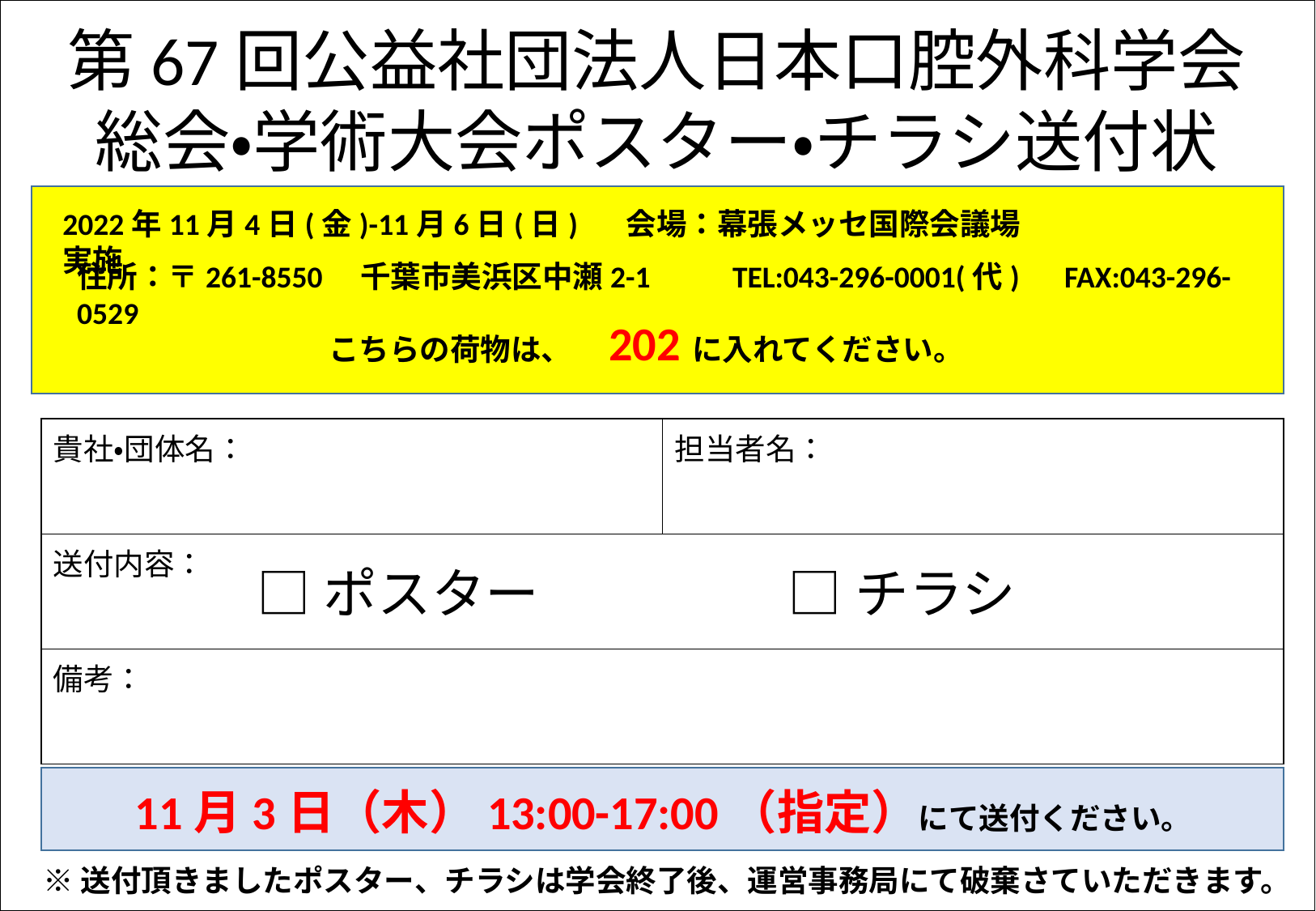

第67回公益社団法人日本口腔外科学会
総会・学術大会ポスター・チラシ送付状

2022年11月4日(金)-11月6日(日)実施
会場：幕張メッセ国際会議場
住所：〒261-8550　千葉市美浜区中瀬2-1　　 TEL:043-296-0001(代)　FAX:043-296-0529
こちらの荷物は、　202に入れてください。
| 貴社・団体名： | 担当者名： |
| --- | --- |
| 送付内容： |  |
| 備考： |  |
□チラシ
□ポスター

11月3日（木）13:00-17:00（指定）にて送付ください。
※送付頂きましたポスター、チラシは学会終了後、運営事務局にて破棄さていただきます。